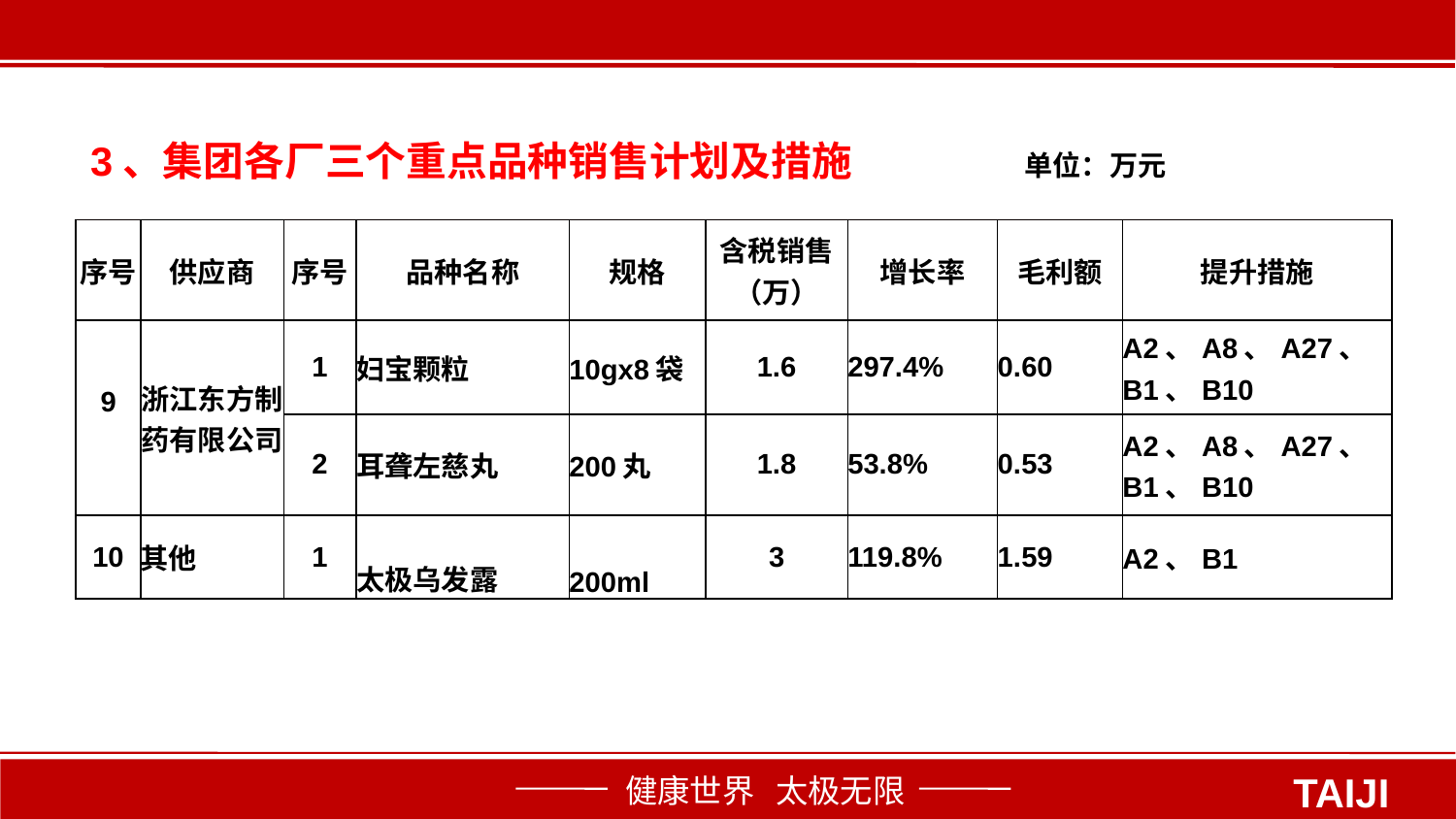

3、集团各厂三个重点品种销售计划及措施                   单位：万元
| 序号 | 供应商 | 序号 | 品种名称 | 规格 | 含税销售（万） | 增长率 | 毛利额 | 提升措施 |
| --- | --- | --- | --- | --- | --- | --- | --- | --- |
| 9 | 浙江东方制药有限公司 | 1 | 妇宝颗粒 | 10gx8袋 | 1.6 | 297.4% | 0.60 | A2、A8、A27、B1、B10 |
|  |  | 2 | 耳聋左慈丸 | 200丸 | 1.8 | 53.8% | 0.53 | A2、A8、A27、B1、B10 |
| 10 | 其他 | 1 | 太极乌发露 | 200ml | 3 | 119.8% | 1.59 | A2、B1 |